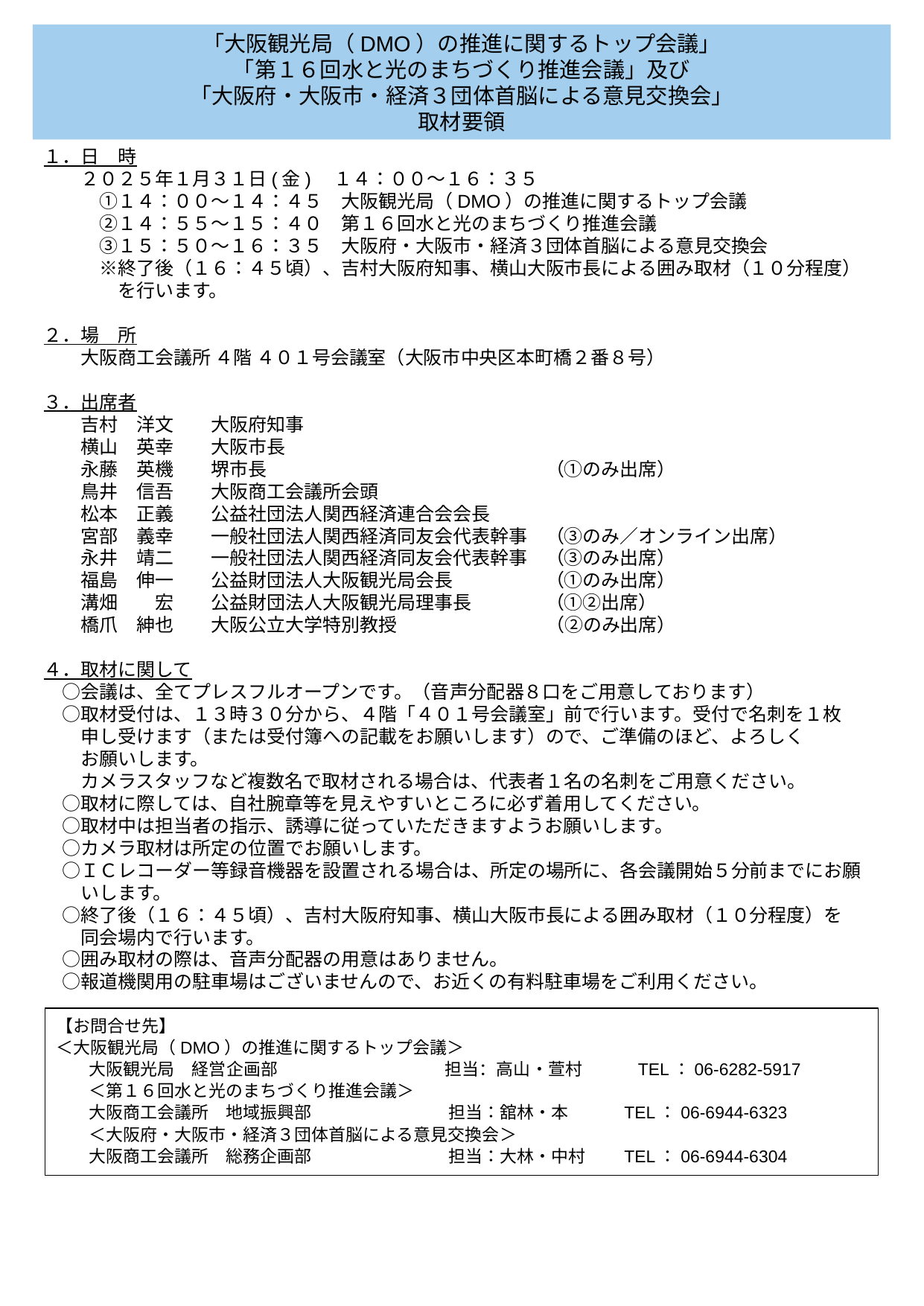

「大阪観光局（DMO）の推進に関するトップ会議」
「第１６回水と光のまちづくり推進会議」及び
「大阪府・大阪市・経済３団体首脳による意見交換会」
取材要領
１．日　時
　　２０２５年１月３１日(金)　１４：００～１６：３５
　　　①１４：００～１４：４５　大阪観光局（DMO）の推進に関するトップ会議
　　　②１４：５５～１５：４０　第１６回水と光のまちづくり推進会議
　　　③１５：５０～１６：３５　大阪府・大阪市・経済３団体首脳による意見交換会
　　　※終了後（１６：４５頃）、吉村大阪府知事、横山大阪市長による囲み取材（１０分程度）
　　　　を行います。

２．場　所
　　大阪商工会議所 ４階 ４０１号会議室（大阪市中央区本町橋２番８号）

３．出席者
　　吉村　洋文　　大阪府知事
　　横山　英幸　　大阪市長
　　永藤　英機　　堺市長　　　　　　　　　　　　　　　（①のみ出席）
　　鳥井　信吾　　大阪商工会議所会頭
　　松本　正義　　公益社団法人関西経済連合会会長
　　宮部　義幸　　一般社団法人関西経済同友会代表幹事　（③のみ／オンライン出席）
　　永井　靖二　　一般社団法人関西経済同友会代表幹事　（③のみ出席）
　　福島　伸一　　公益財団法人大阪観光局会長　　　　　（①のみ出席）
　　溝畑　　宏　　公益財団法人大阪観光局理事長　　　　（①②出席）
　　橋爪　紳也　　大阪公立大学特別教授　　　　　　　　（②のみ出席）

４．取材に関して
　○会議は、全てプレスフルオープンです。（音声分配器８口をご用意しております）
　○取材受付は、１３時３０分から、４階「４０１号会議室」前で行います。受付で名刺を１枚
　　申し受けます（または受付簿への記載をお願いします）ので、ご準備のほど、よろしく
　　お願いします。
　　カメラスタッフなど複数名で取材される場合は、代表者１名の名刺をご用意ください。
　○取材に際しては、自社腕章等を見えやすいところに必ず着用してください。
　○取材中は担当者の指示、誘導に従っていただきますようお願いします。
　○カメラ取材は所定の位置でお願いします。
　○ＩＣレコーダー等録音機器を設置される場合は、所定の場所に、各会議開始５分前までにお願
　　いします。
　○終了後（１６：４５頃）、吉村大阪府知事、横山大阪市長による囲み取材（１０分程度）を
　　同会場内で行います。
　○囲み取材の際は、音声分配器の用意はありません。
　○報道機関用の駐車場はございませんので、お近くの有料駐車場をご利用ください。
【お問合せ先】
＜大阪観光局（DMO）の推進に関するトップ会議＞
大阪観光局　経営企画部 　　　　　　　　  　担当：高山・萱村　　　TEL：06-6282-5917
＜第１６回水と光のまちづくり推進会議＞
大阪商工会議所　地域振興部　　　　　　　　担当：舘林・本　　　TEL：06-6944-6323
＜大阪府・大阪市・経済３団体首脳による意見交換会＞
大阪商工会議所　総務企画部　　　　　　　　担当：大林・中村　　TEL：06-6944-6304